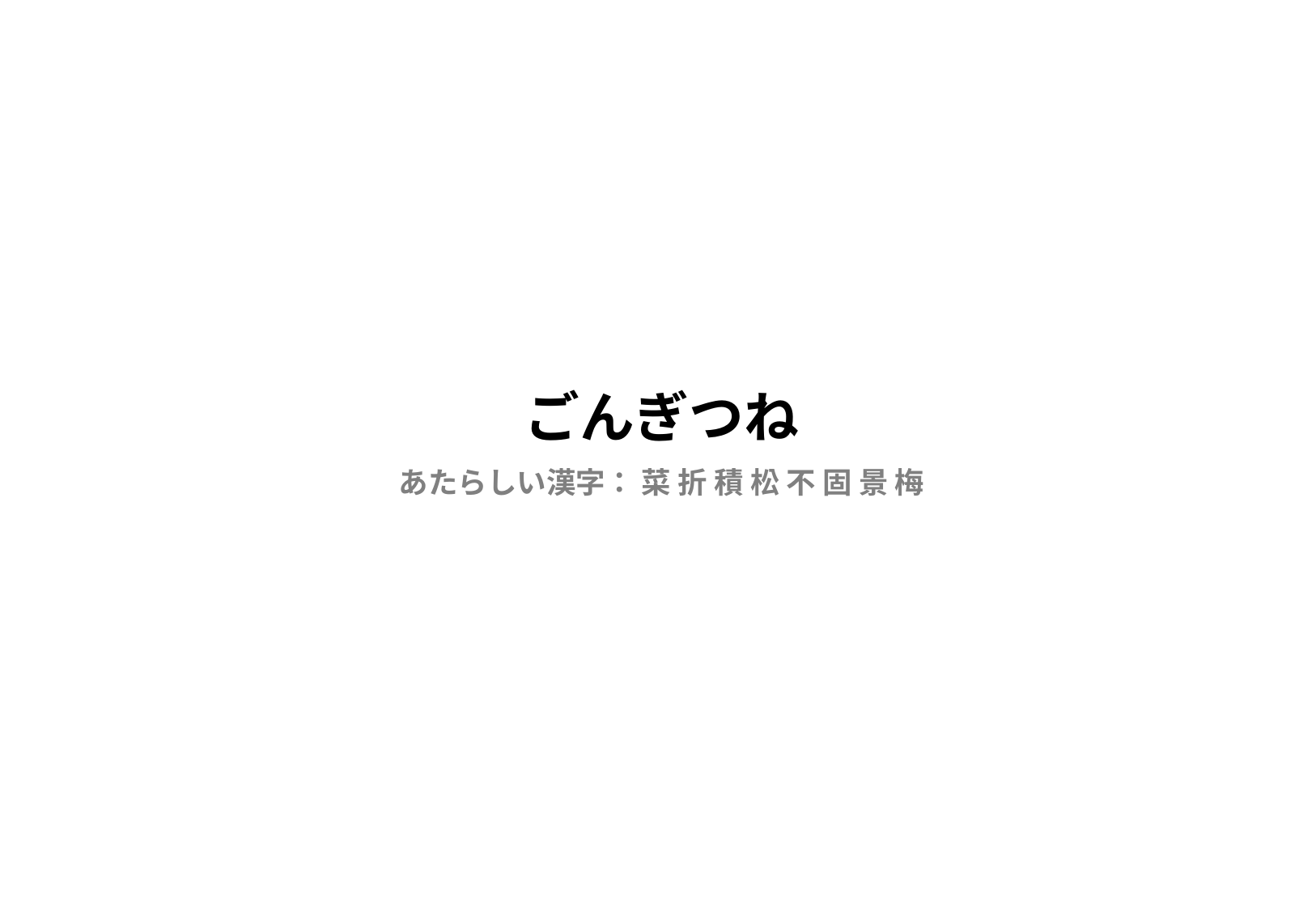

# ごんぎつね
あたらしい漢字： 菜 折 積 松 不 固 景 梅